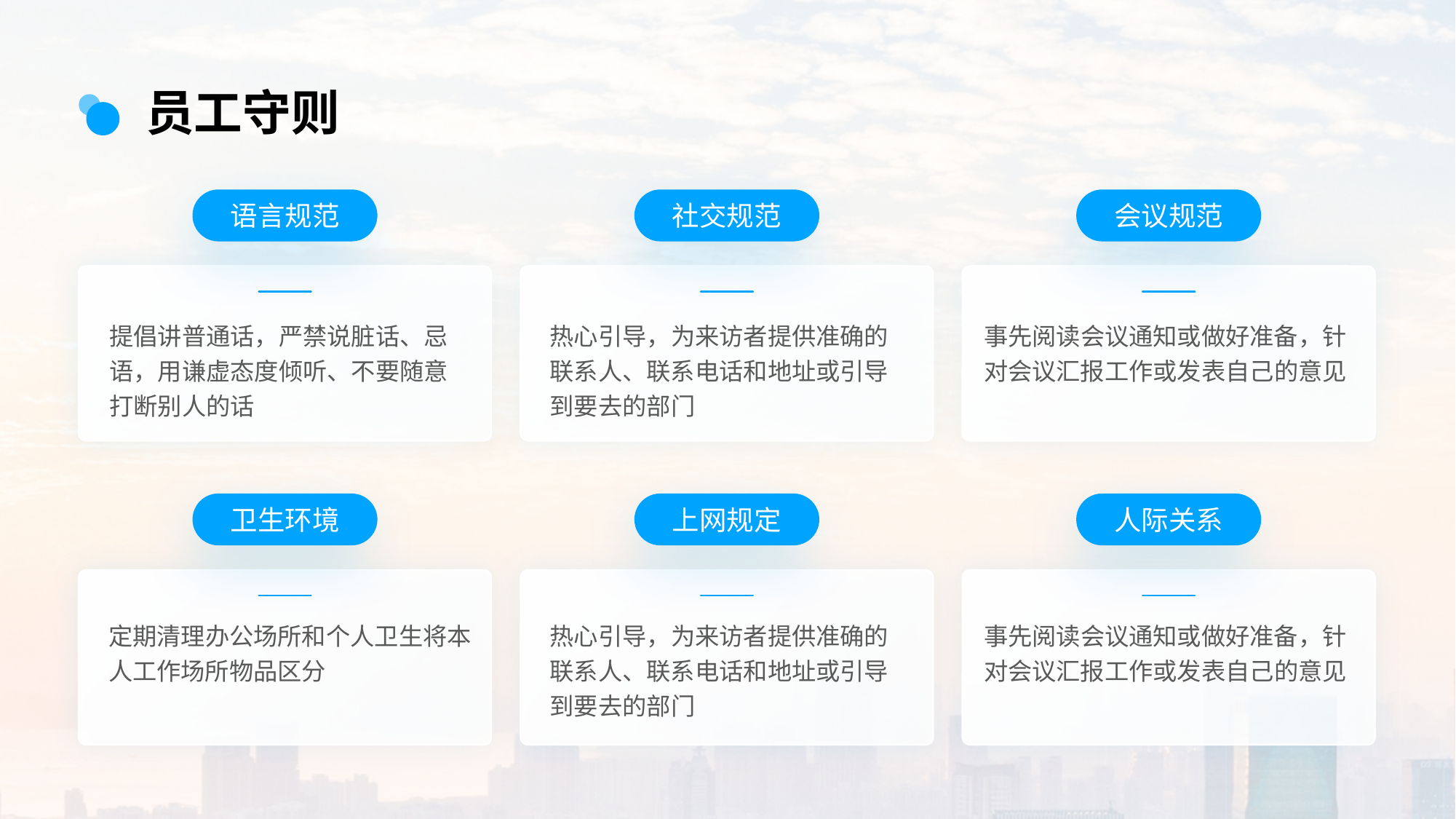

员工守则
语言规范
社交规范
会议规范

热心引导，为来访者提供准确的联系人、联系电话和地址或引导到要去的部门
事先阅读会议通知或做好准备，针对会议汇报工作或发表自己的意见
提倡讲普通话，严禁说脏话、忌语，用谦虚态度倾听、不要随意打断别人的话
卫生环境
上网规定

人际关系

热心引导，为来访者提供准确的联系人、联系电话和地址或引导到要去的部门
定期清理办公场所和个人卫生将本人工作场所物品区分
事先阅读会议通知或做好准备，针对会议汇报工作或发表自己的意见